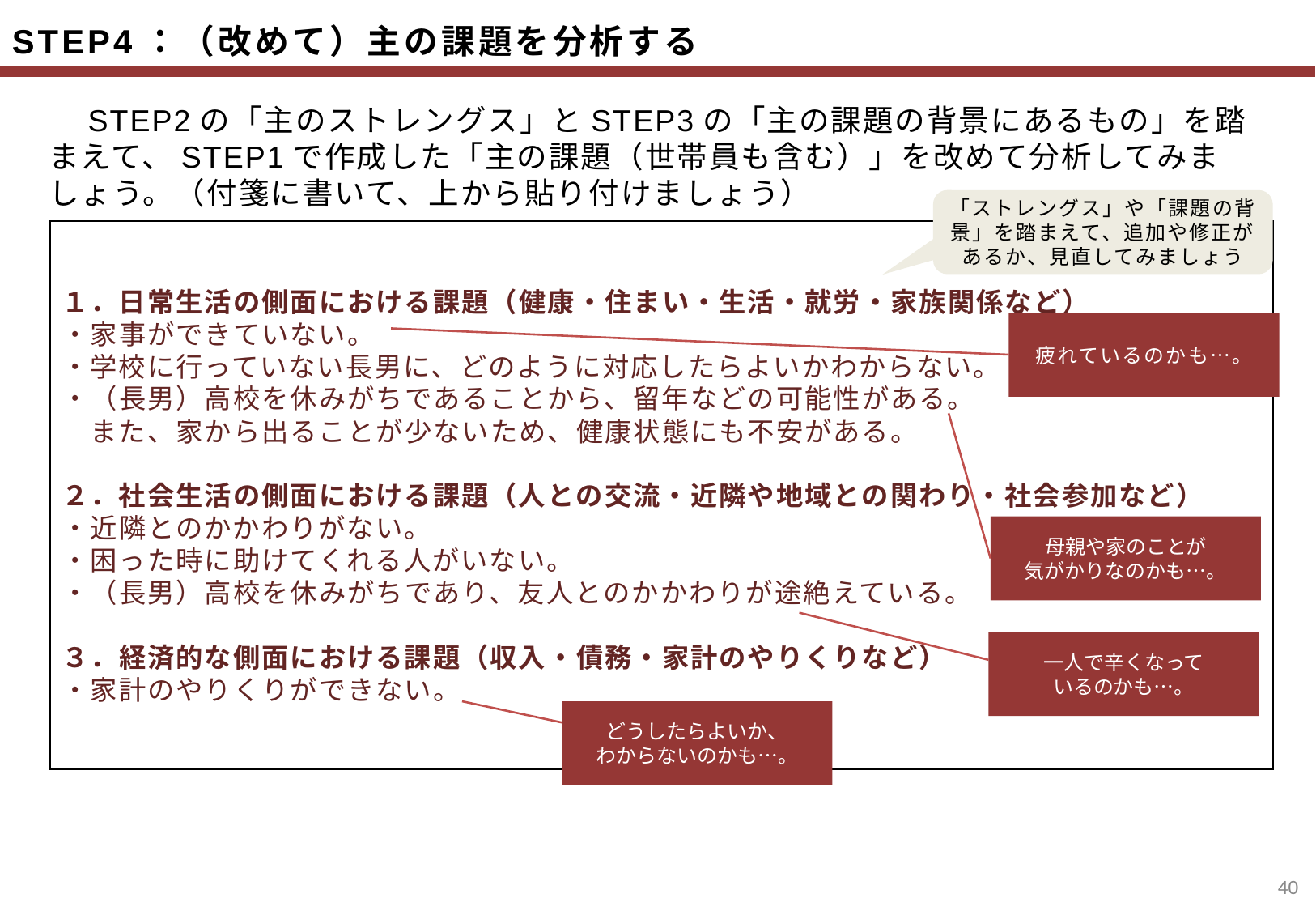

STEP4：（改めて）主の課題を分析する
　STEP2の「主のストレングス」とSTEP3の「主の課題の背景にあるもの」を踏まえて、STEP1で作成した「主の課題（世帯員も含む）」を改めて分析してみましょう。（付箋に書いて、上から貼り付けましょう）

「ストレングス」や「課題の背景」を踏まえて、追加や修正があるか、見直してみましょう

１．日常生活の側面における課題（健康・住まい・生活・就労・家族関係など）
・家事ができていない。
・学校に行っていない長男に、どのように対応したらよいかわからない。
・（長男）高校を休みがちであることから、留年などの可能性がある。
　また、家から出ることが少ないため、健康状態にも不安がある。

２．社会生活の側面における課題（人との交流・近隣や地域との関わり・社会参加など）
・近隣とのかかわりがない。
・困った時に助けてくれる人がいない。
・（長男）高校を休みがちであり、友人とのかかわりが途絶えている。

３．経済的な側面における課題（収入・債務・家計のやりくりなど）
・家計のやりくりができない。
疲れているのかも…。
母親や家のことが
気がかりなのかも…。
一人で辛くなって
いるのかも…。
どうしたらよいか、
わからないのかも…。
40